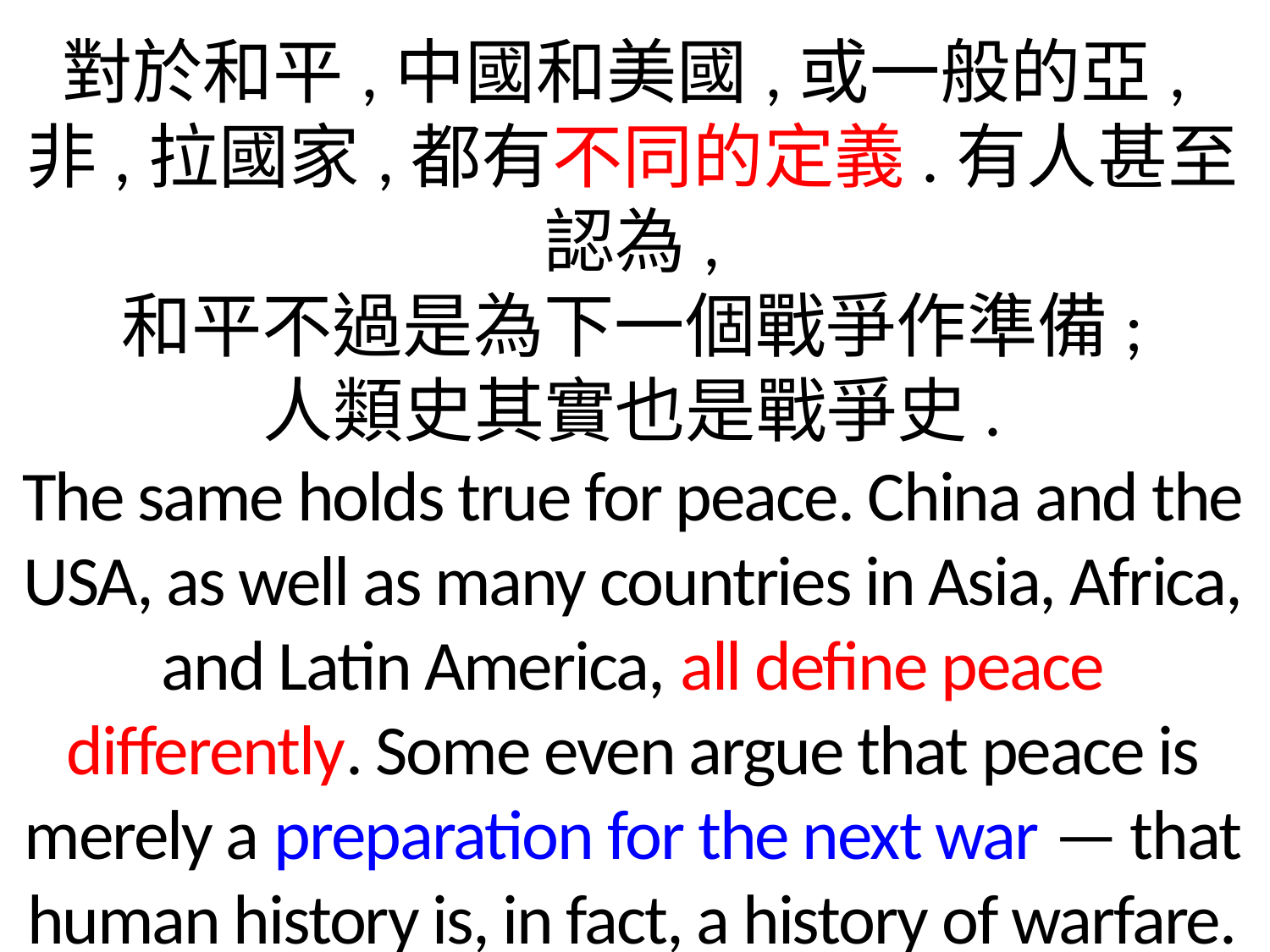

對於和平,中國和美國,或一般的亞,非,拉國家,都有不同的定義.有人甚至認為,
和平不過是為下一個戰爭作準備;
人類史其實也是戰爭史.
The same holds true for peace. China and the USA, as well as many countries in Asia, Africa, and Latin America, all define peace differently. Some even argue that peace is merely a preparation for the next war — that human history is, in fact, a history of warfare.